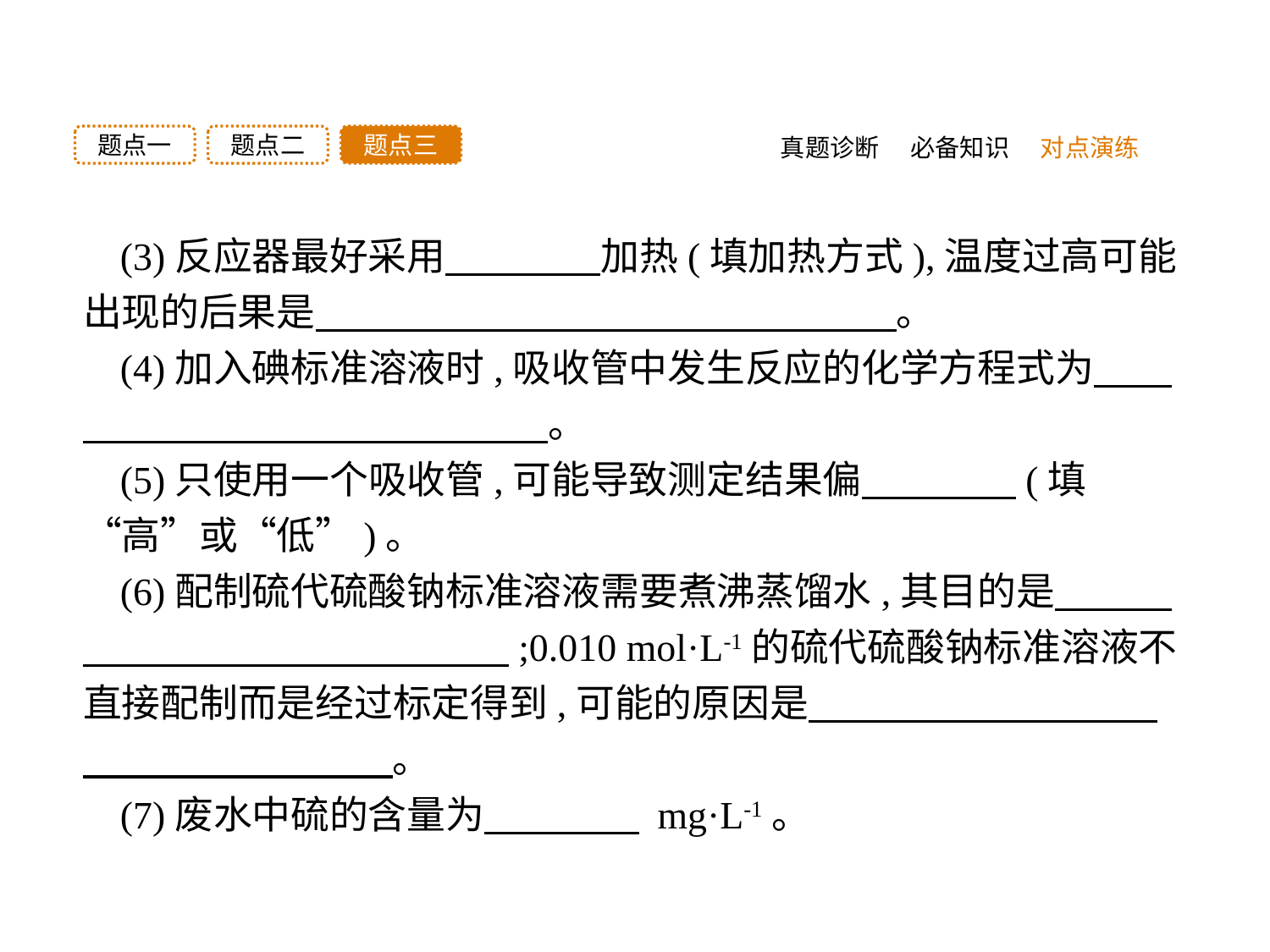

题点三
题点二
题点一
真题诊断
必备知识
对点演练
(3)反应器最好采用　　　　加热(填加热方式),温度过高可能出现的后果是　　　　　　　　　　　　　　　。
(4)加入碘标准溶液时,吸收管中发生反应的化学方程式为　　　　　　　　　　　　　　。
(5)只使用一个吸收管,可能导致测定结果偏　　　　(填“高”或“低”)。
(6)配制硫代硫酸钠标准溶液需要煮沸蒸馏水,其目的是　　　　　　　　　　　　　　;0.010 mol·L-1的硫代硫酸钠标准溶液不直接配制而是经过标定得到,可能的原因是　　　　　　　　　　　　　　　　　。
(7)废水中硫的含量为　　　　 mg·L-1。